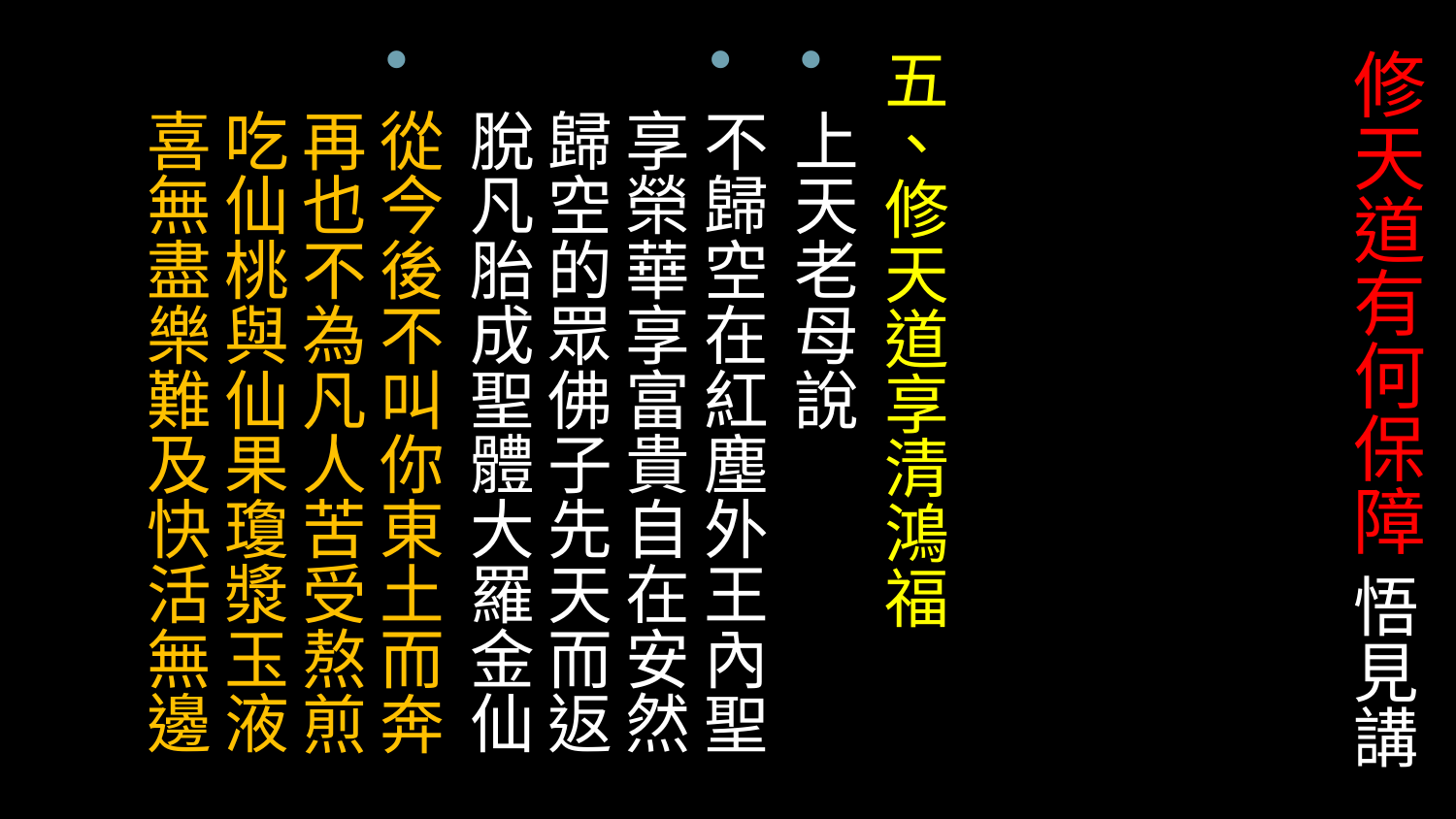

# 修天道有何保障 悟見講
五、修天道享清鴻福
上天老母說
不歸空在紅塵外王內聖享榮華享富貴自在安然歸空的眾佛子先天而返脫凡胎成聖體大羅金仙
從今後不叫你東土而奔再也不為凡人苦受熬煎吃仙桃與仙果瓊漿玉液喜無盡樂難及快活無邊